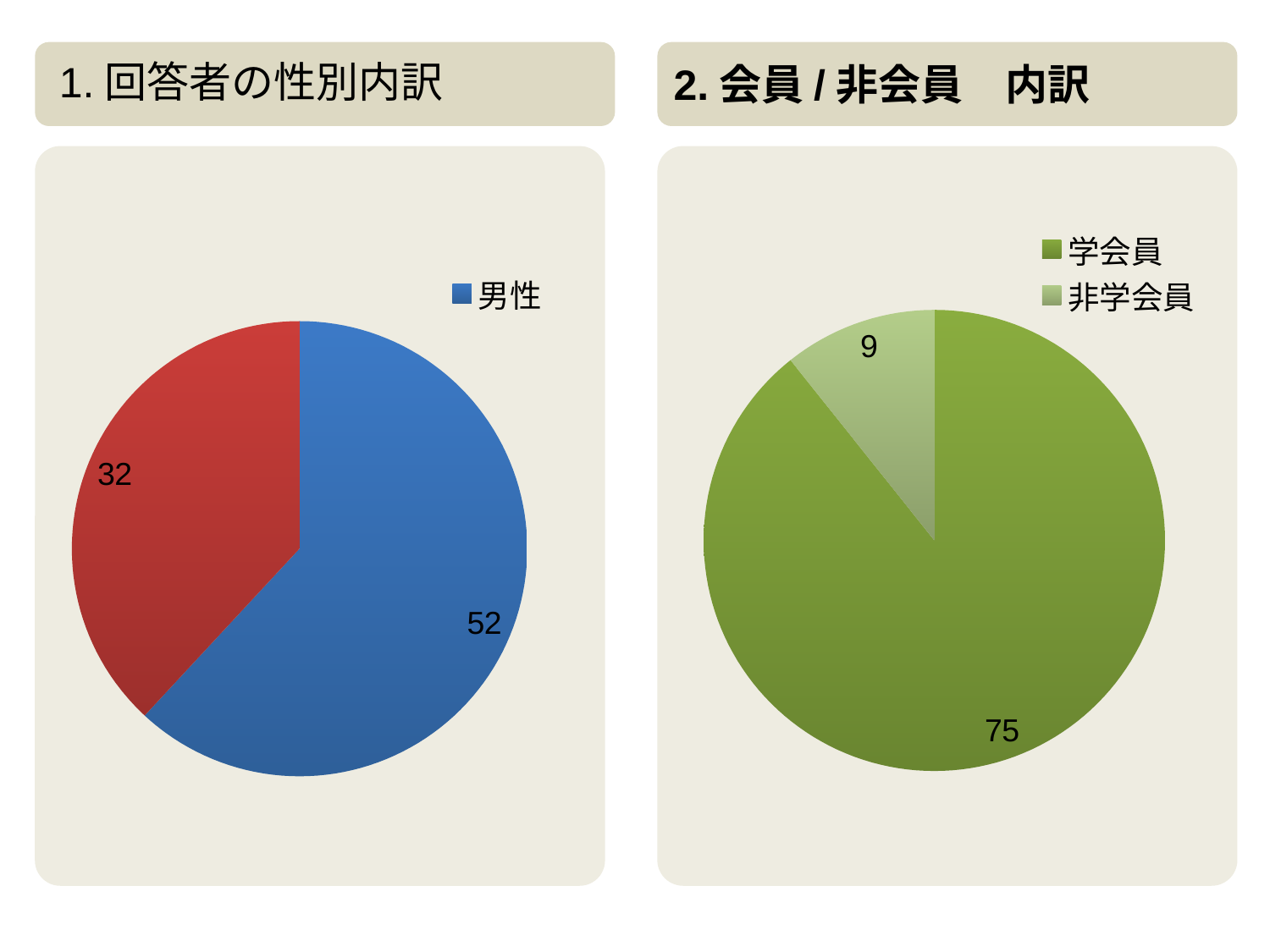

# 1.回答者の性別内訳

2.会員/非会員　内訳

### Chart

| Category |  |
|---|---|
| 学会員 | 75.0 |
| 非学会員 | 9.0 |

### Chart

| Category |  |
|---|---|
| 男性 | 52.0 |
| 女性 | 32.0 |